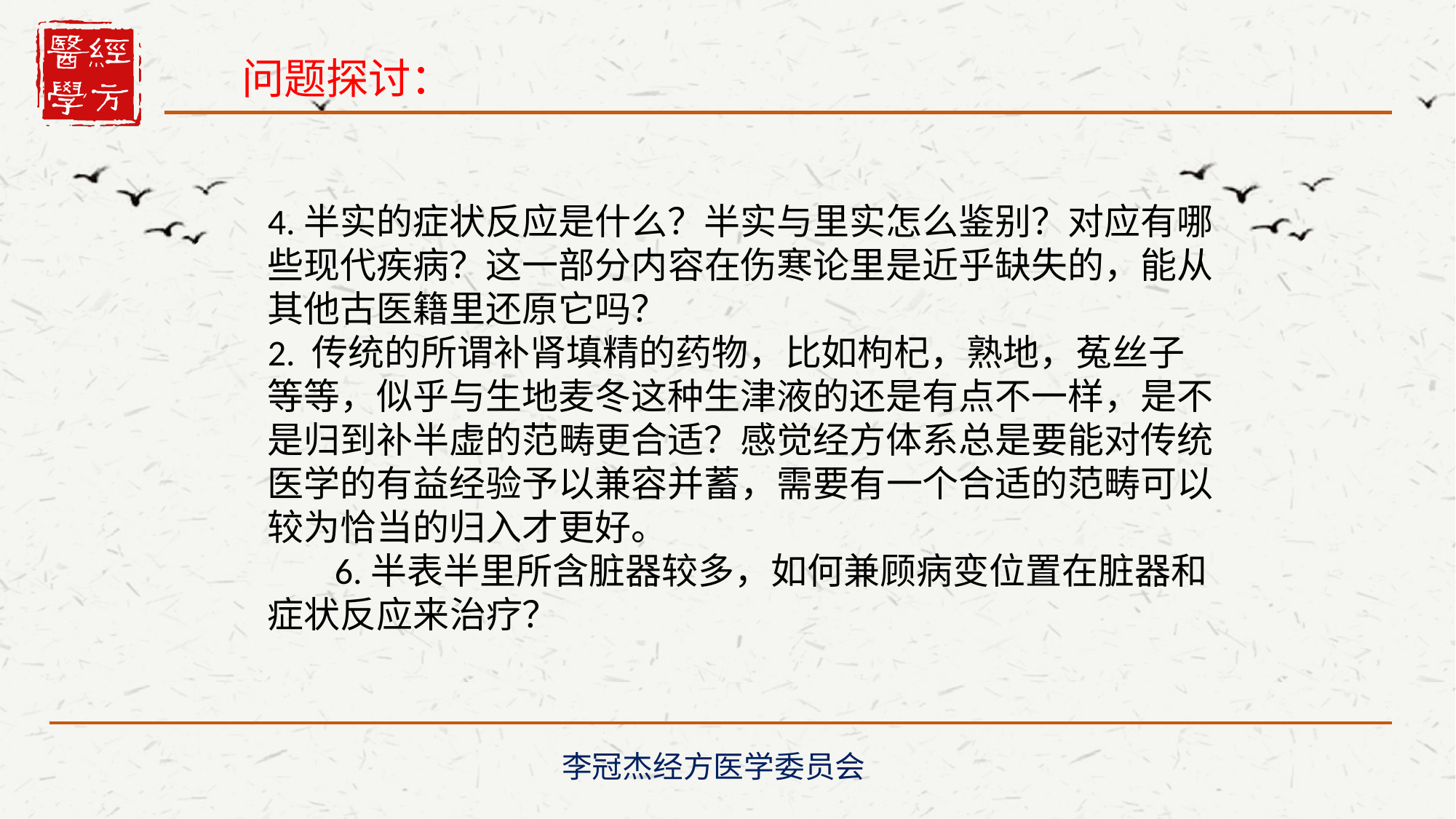

问题探讨：
4.半实的症状反应是什么？半实与里实怎么鉴别？对应有哪些现代疾病？这一部分内容在伤寒论里是近乎缺失的，能从其他古医籍里还原它吗？2. 传统的所谓补肾填精的药物，比如枸杞，熟地，菟丝子等等，似乎与生地麦冬这种生津液的还是有点不一样，是不是归到补半虚的范畴更合适？感觉经方体系总是要能对传统医学的有益经验予以兼容并蓄，需要有一个合适的范畴可以较为恰当的归入才更好。   6.半表半里所含脏器较多，如何兼顾病变位置在脏器和症状反应来治疗？
25